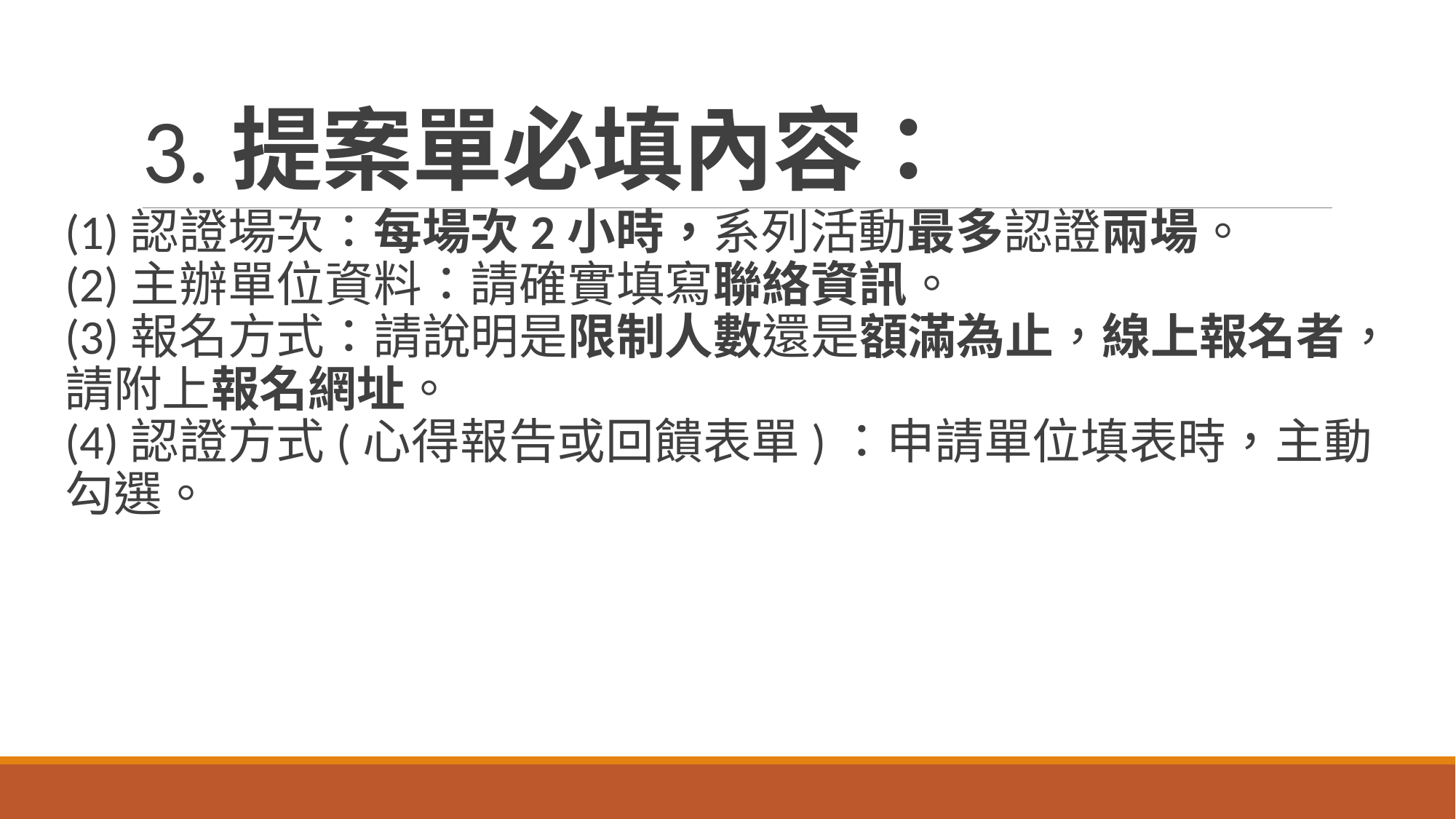

# 3.提案單必填內容：
(1)認證場次：每場次2小時，系列活動最多認證兩場。
(2)主辦單位資料：請確實填寫聯絡資訊。
(3)報名方式：請說明是限制人數還是額滿為止，線上報名者，請附上報名網址。
(4)認證方式(心得報告或回饋表單)：申請單位填表時，主動勾選。